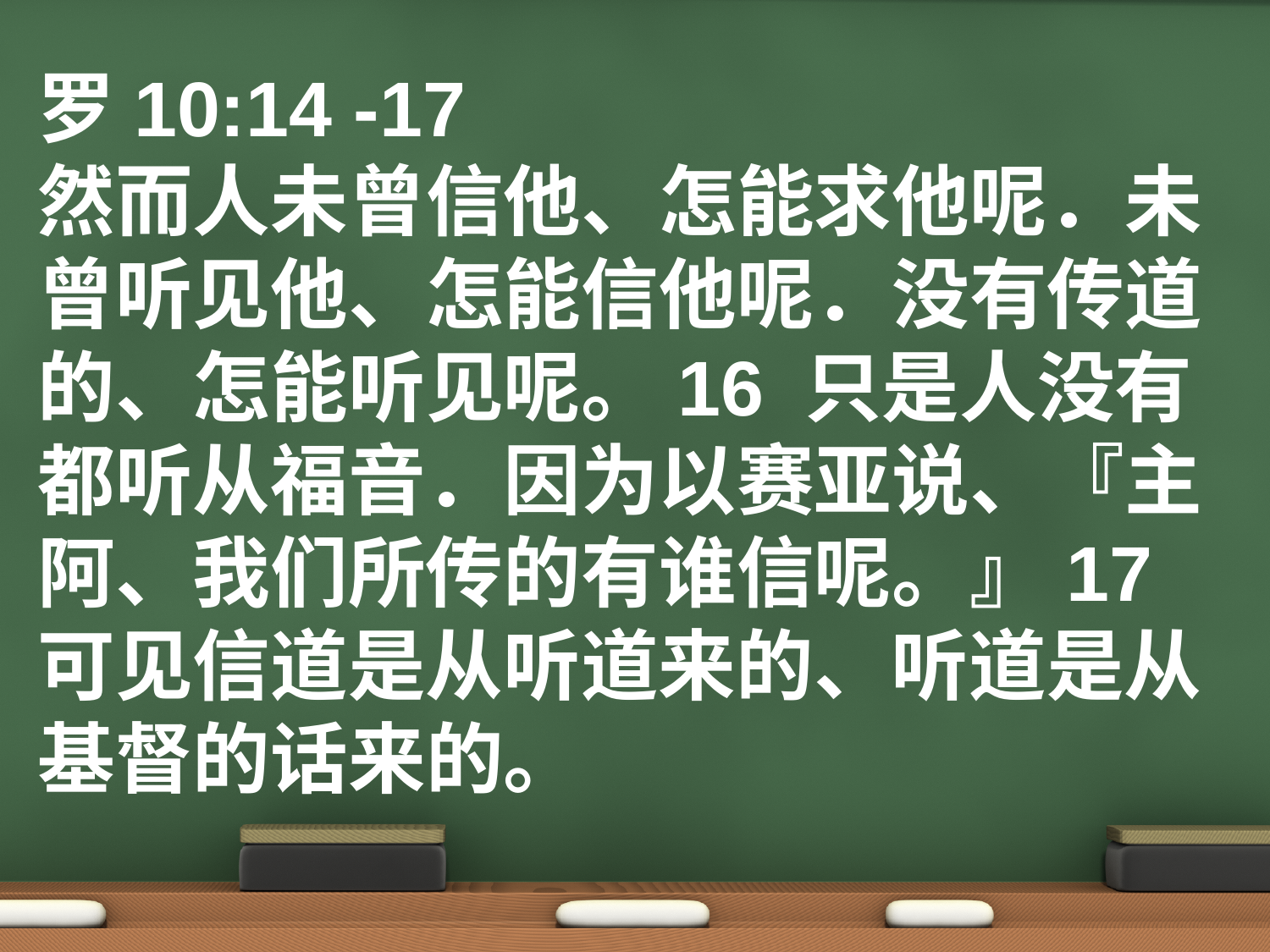

罗10:14 -17
然而人未曾信他、怎能求他呢．未曾听见他、怎能信他呢．没有传道的、怎能听见呢。16 只是人没有都听从福音．因为以赛亚说、『主阿、我们所传的有谁信呢。』17 可见信道是从听道来的、听道是从基督的话来的。